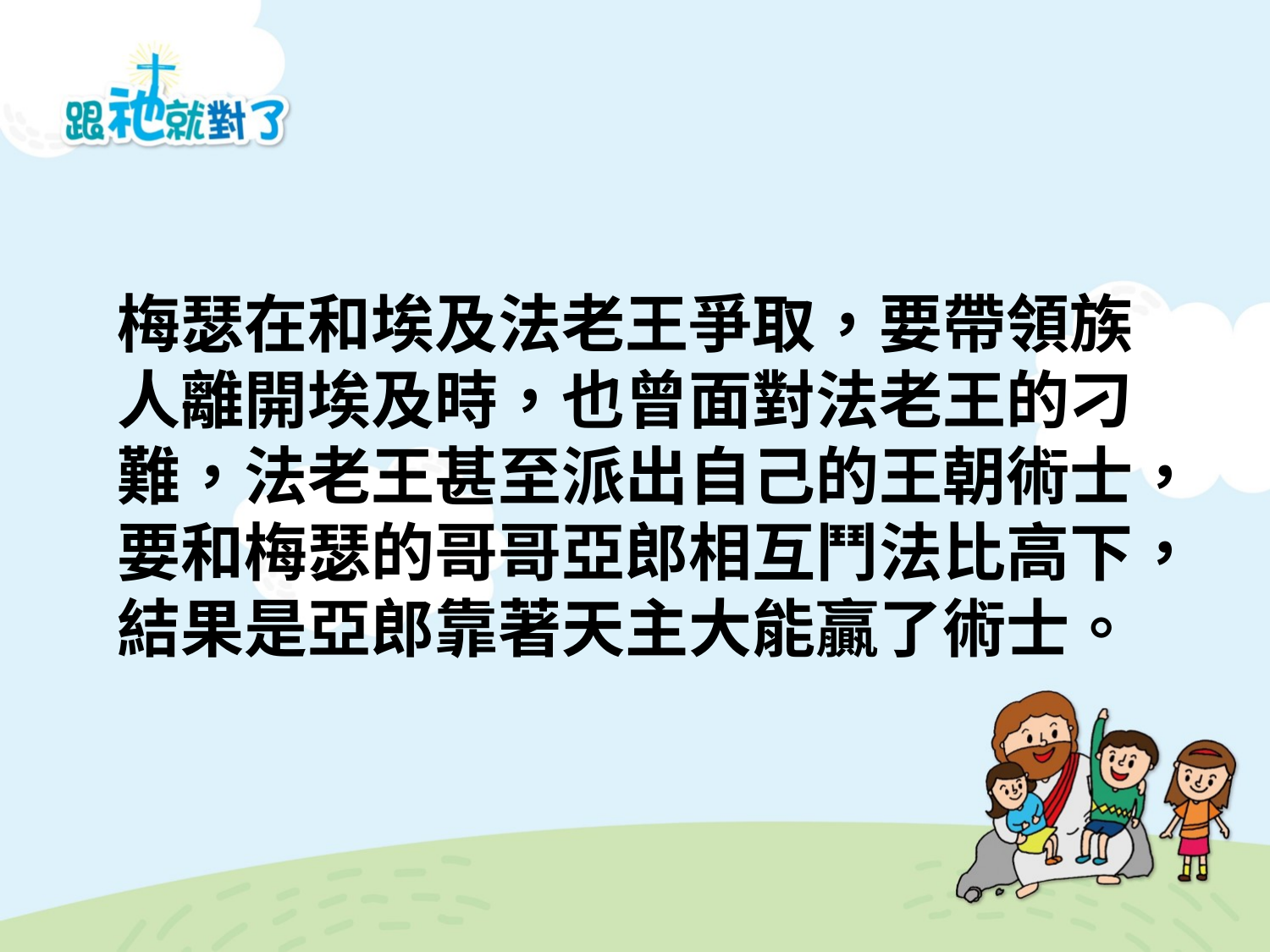

梅瑟在和埃及法老王爭取，要帶領族人離開埃及時，也曾面對法老王的刁難，法老王甚至派出自己的王朝術士，要和梅瑟的哥哥亞郎相互鬥法比高下，結果是亞郎靠著天主大能贏了術士。